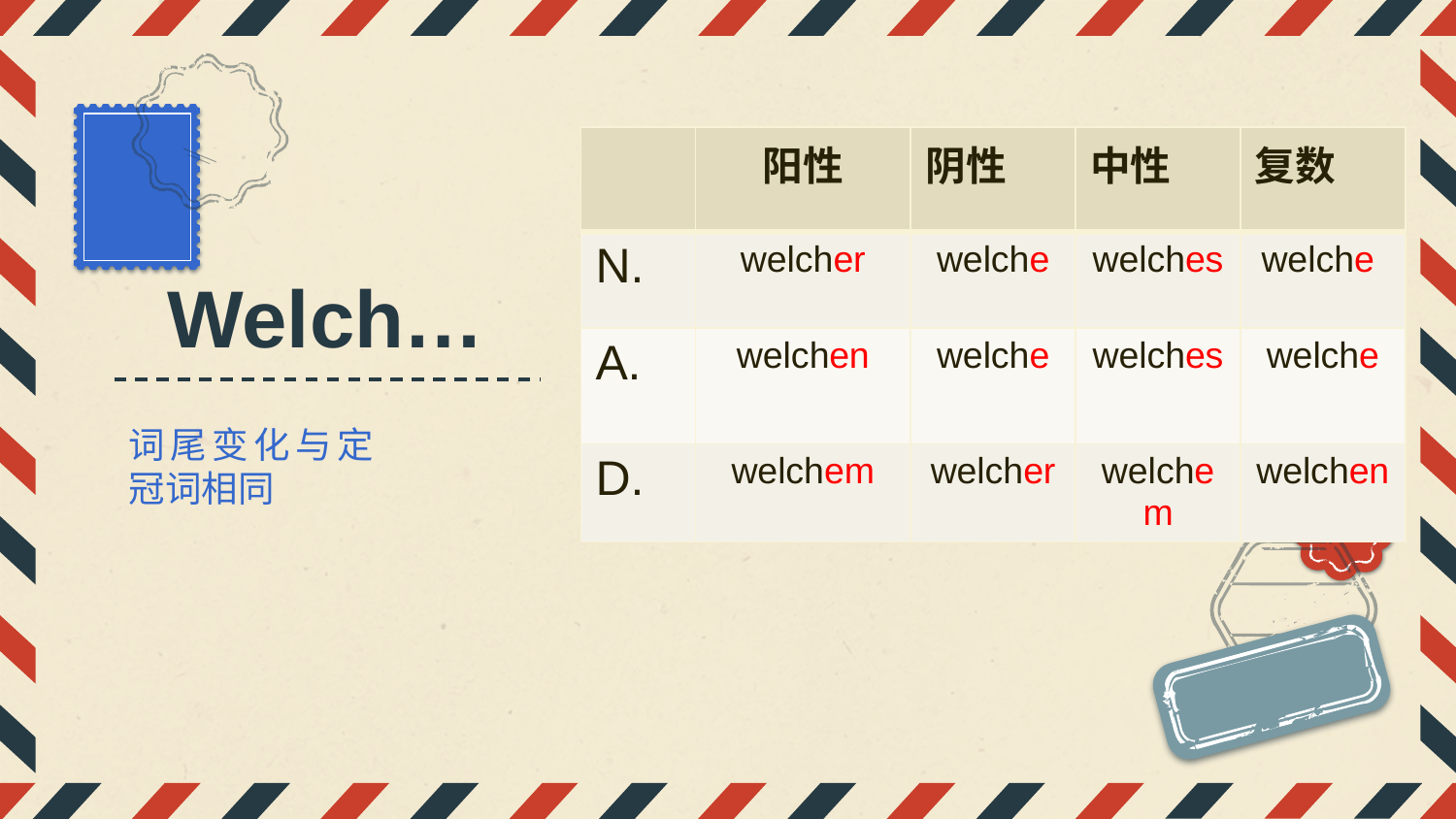

|  | 阳性 | 阴性 | 中性 | 复数 |
| --- | --- | --- | --- | --- |
| N. | welcher | welche | welches | welche |
| A. | welchen | welche | welches | welche |
| D. | welchem | welcher | welchem | welchen |
# Welch…
词尾变化与定冠词相同